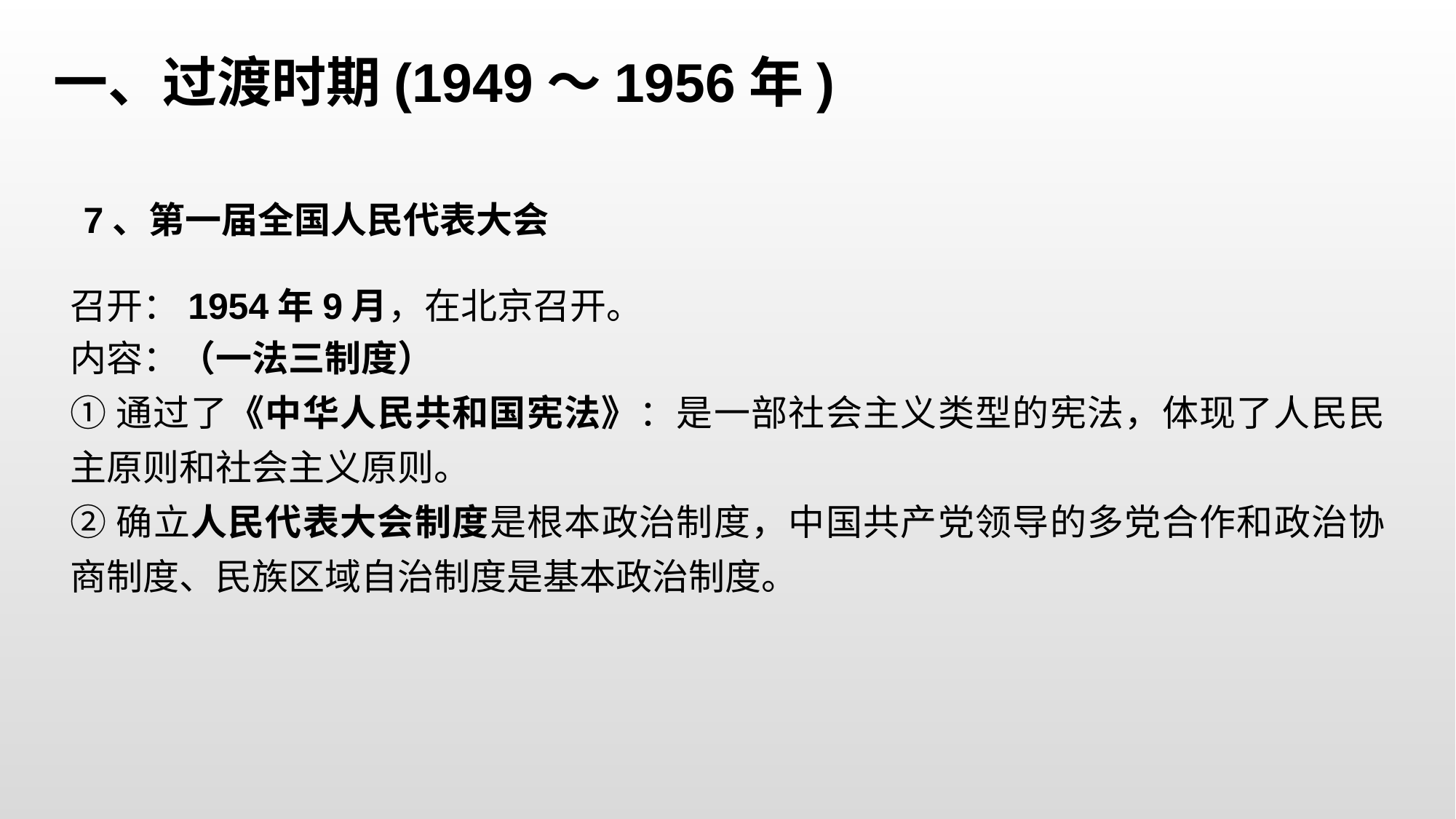

一、过渡时期(1949～1956年)
7、第一届全国人民代表大会

召开：1954年9月，在北京召开。
内容：（一法三制度）
①通过了《中华人民共和国宪法》：是一部社会主义类型的宪法，体现了人民民主原则和社会主义原则。
②确立人民代表大会制度是根本政治制度，中国共产党领导的多党合作和政治协商制度、民族区域自治制度是基本政治制度。